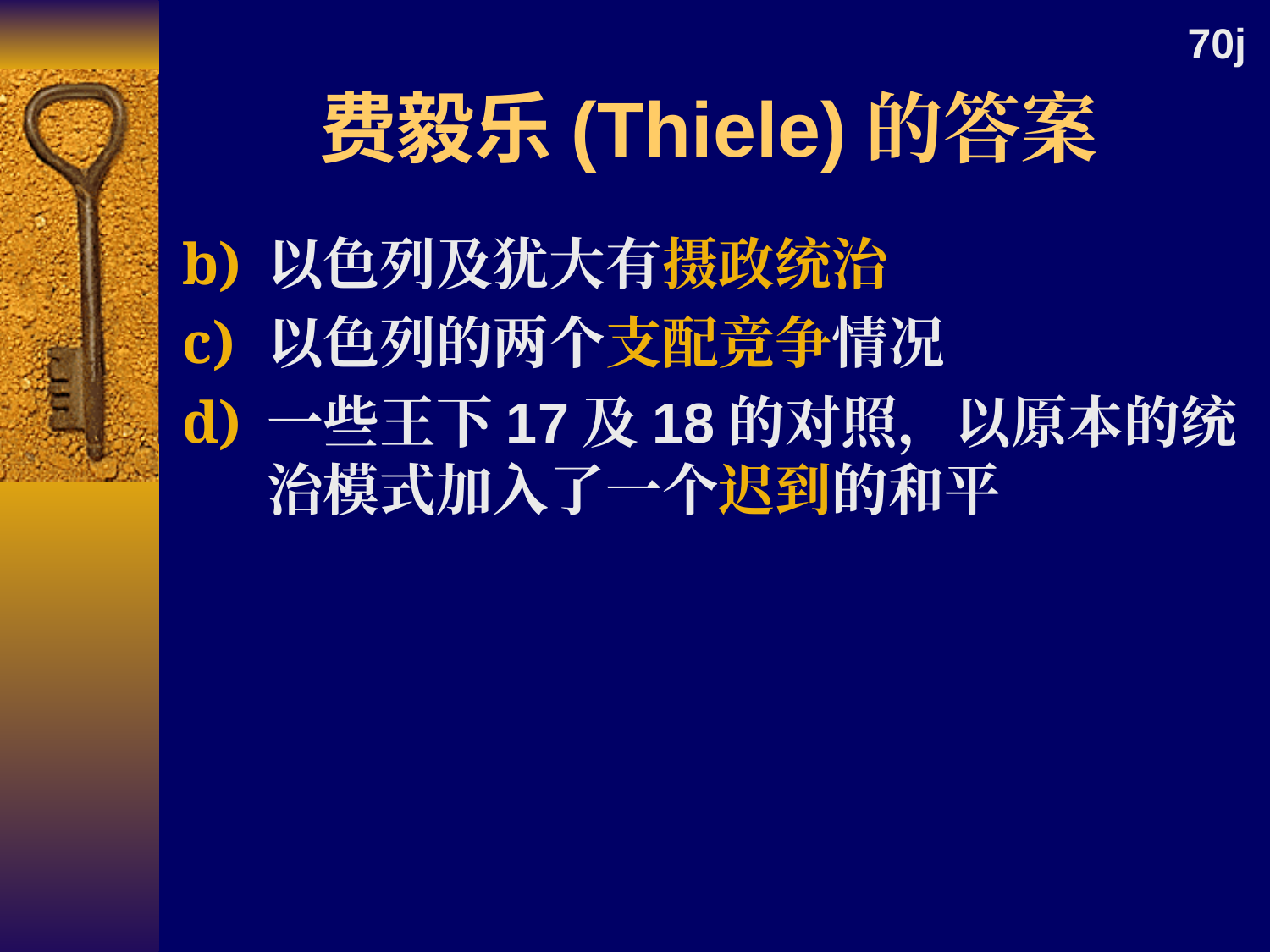

70j
# 费毅乐(Thiele)的答案
以色列及犹大有摄政统治
以色列的两个支配竞争情况
一些王下17及18的对照，以原本的统治模式加入了一个迟到的和平